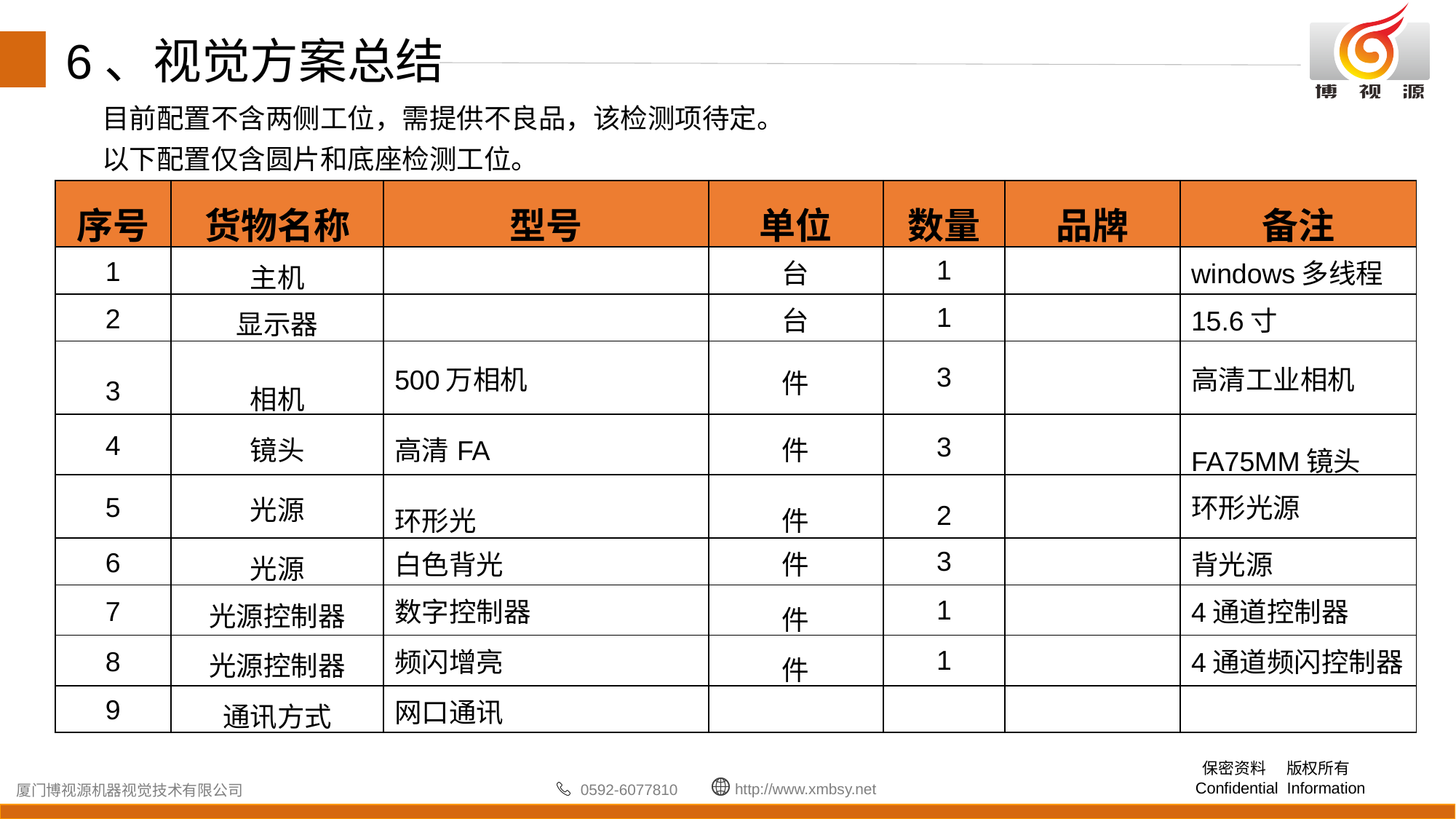

6、视觉方案总结
目前配置不含两侧工位，需提供不良品，该检测项待定。
以下配置仅含圆片和底座检测工位。
| 序号 | 货物名称 | 型号 | 单位 | 数量 | 品牌 | 备注 |
| --- | --- | --- | --- | --- | --- | --- |
| 1 | 主机 |  | 台 | 1 |  | windows多线程 |
| 2 | 显示器 |  | 台 | 1 |  | 15.6寸 |
| 3 | 相机 | 500万相机 | 件 | 3 |  | 高清工业相机 |
| 4 | 镜头 | 高清FA | 件 | 3 |  | FA75MM镜头 |
| 5 | 光源 | 环形光 | 件 | 2 |  | 环形光源 |
| 6 | 光源 | 白色背光 | 件 | 3 |  | 背光源 |
| 7 | 光源控制器 | 数字控制器 | 件 | 1 |  | 4通道控制器 |
| 8 | 光源控制器 | 频闪增亮 | 件 | 1 |  | 4通道频闪控制器 |
| 9 | 通讯方式 | 网口通讯 |  |  |  |  |